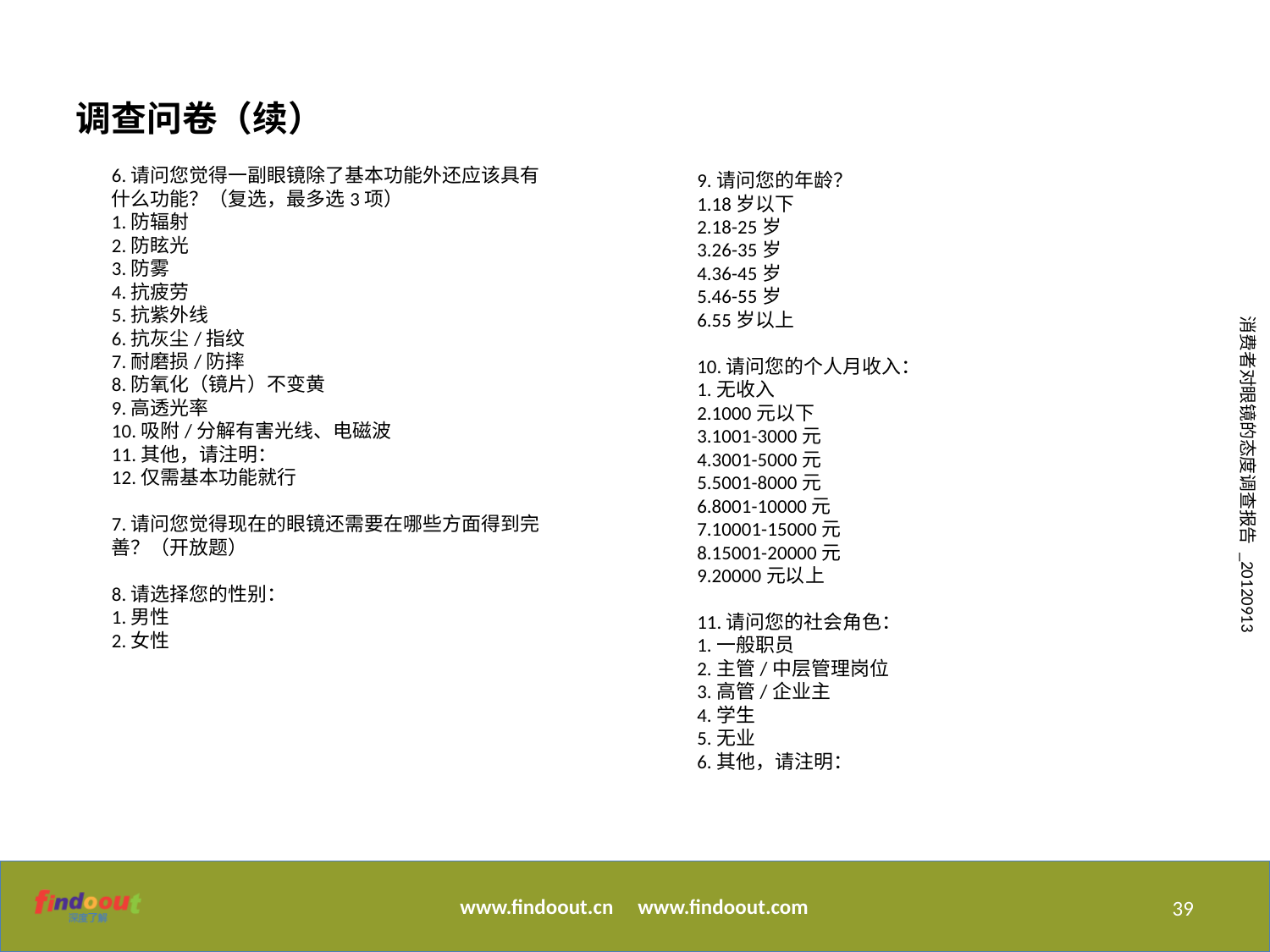

调查问卷（续）
6.请问您觉得一副眼镜除了基本功能外还应该具有什么功能？（复选，最多选3项）
1.防辐射
2.防眩光
3.防雾
4.抗疲劳
5.抗紫外线
6.抗灰尘/指纹
7.耐磨损/防摔
8.防氧化（镜片）不变黄
9.高透光率
10.吸附/分解有害光线、电磁波
11.其他，请注明：
12.仅需基本功能就行

7.请问您觉得现在的眼镜还需要在哪些方面得到完善？（开放题）

8.请选择您的性别：
1.男性
2.女性
9.请问您的年龄？
1.18岁以下
2.18-25岁
3.26-35岁
4.36-45岁
5.46-55岁
6.55岁以上

10.请问您的个人月收入：
1.无收入
2.1000元以下
3.1001-3000元
4.3001-5000元
5.5001-8000元
6.8001-10000元
7.10001-15000元
8.15001-20000元
9.20000元以上

11.请问您的社会角色：
1.一般职员
2.主管/中层管理岗位
3.高管/企业主
4.学生
5.无业
6.其他，请注明：
39